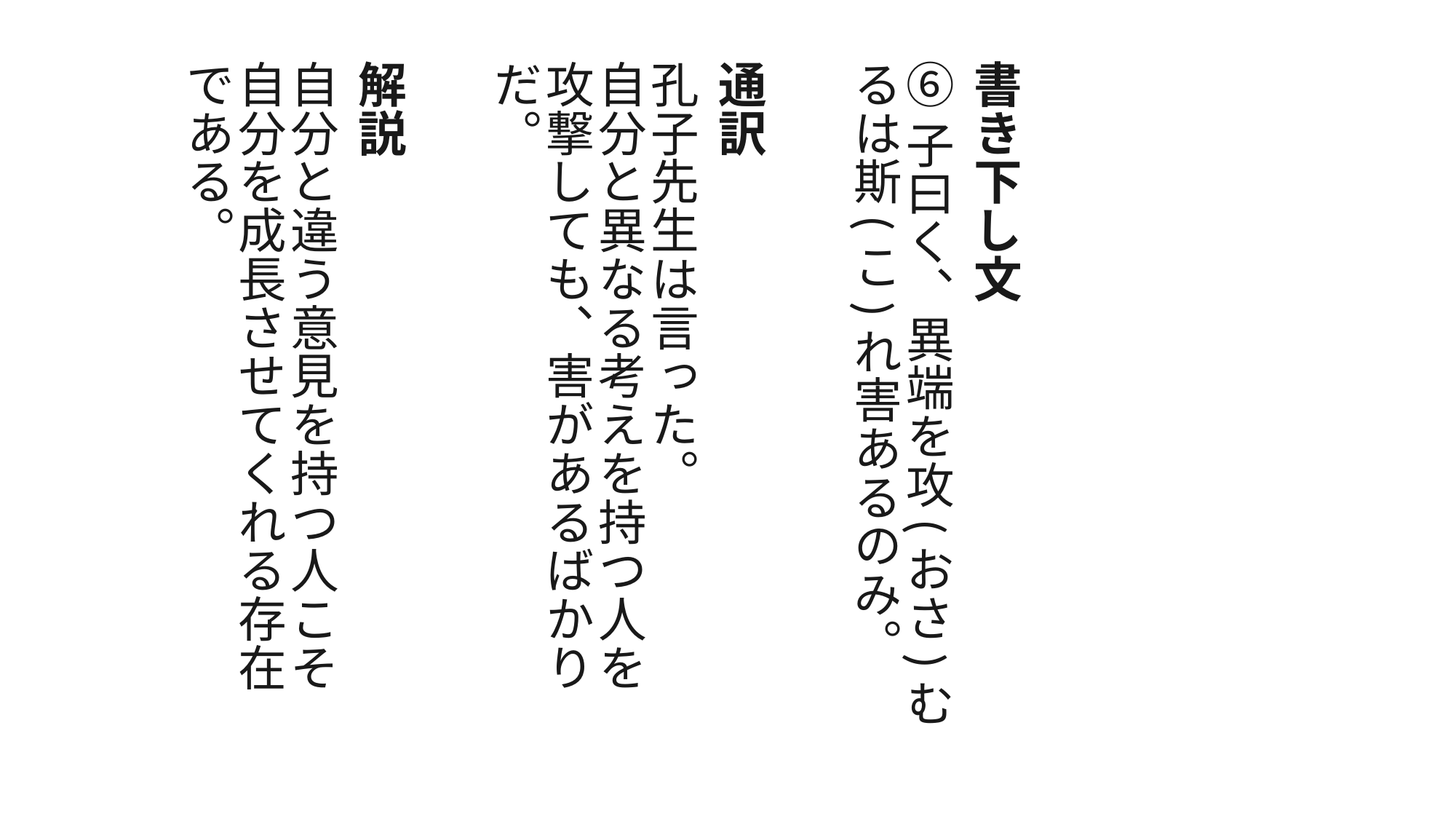

書き下し文
⑥子曰く、異端を攻(おさ)むるは斯(こ)れ害あるのみ。

通訳
孔子先生は言った。
自分と異なる考えを持つ人を
攻撃しても、害があるばかりだ。

解説
自分と違う意見を持つ人こそ
自分を成長させてくれる存在である。